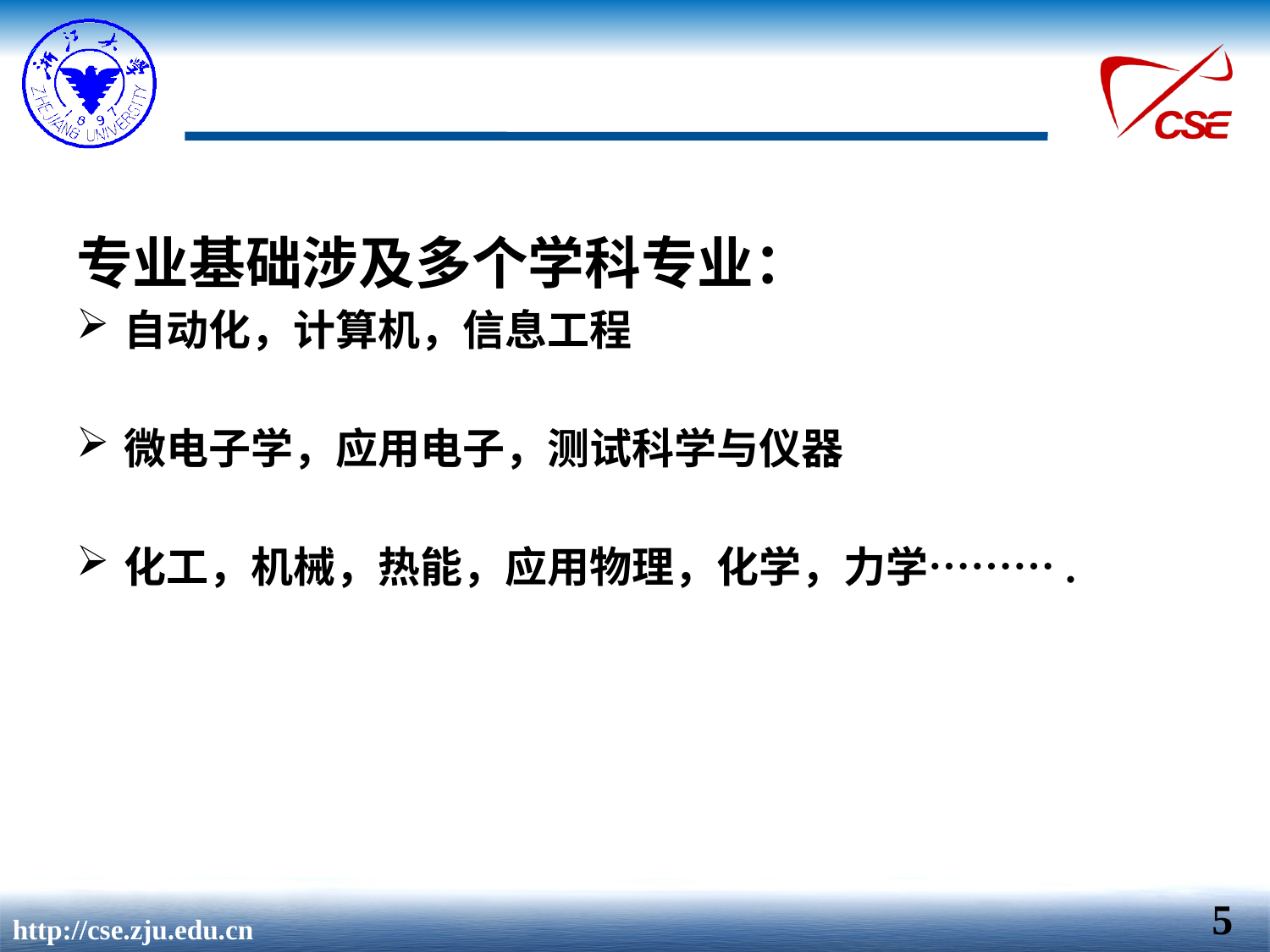

专业基础涉及多个学科专业：
自动化，计算机，信息工程

微电子学，应用电子，测试科学与仪器

化工，机械，热能，应用物理，化学，力学……….